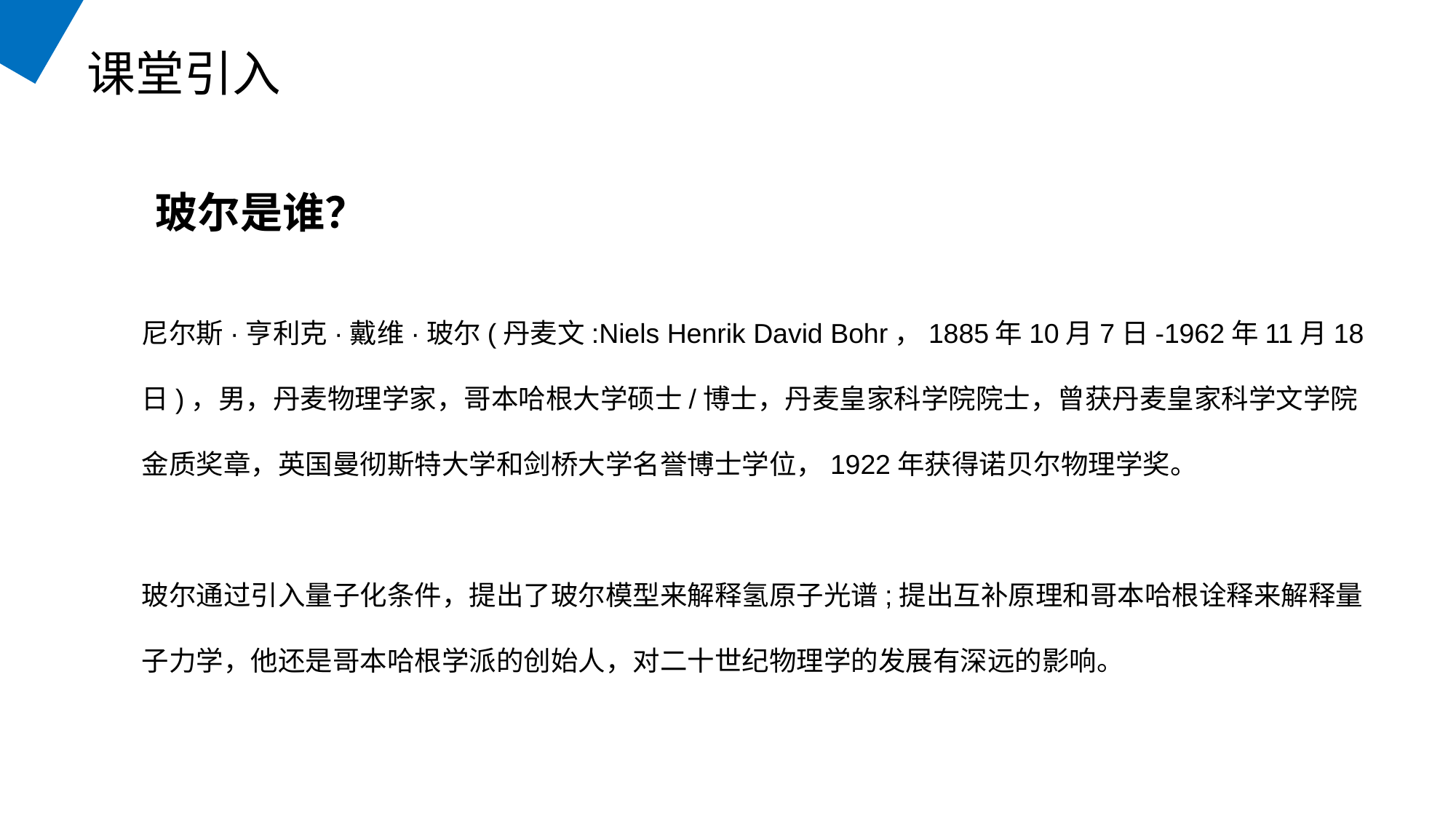

课堂引入
玻尔是谁？
尼尔斯·亨利克·戴维·玻尔(丹麦文:Niels Henrik David Bohr，1885年10月7日-1962年11月18日)，男，丹麦物理学家，哥本哈根大学硕士/博士，丹麦皇家科学院院士，曾获丹麦皇家科学文学院金质奖章，英国曼彻斯特大学和剑桥大学名誉博士学位，1922年获得诺贝尔物理学奖。

玻尔通过引入量子化条件，提出了玻尔模型来解释氢原子光谱;提出互补原理和哥本哈根诠释来解释量子力学，他还是哥本哈根学派的创始人，对二十世纪物理学的发展有深远的影响。